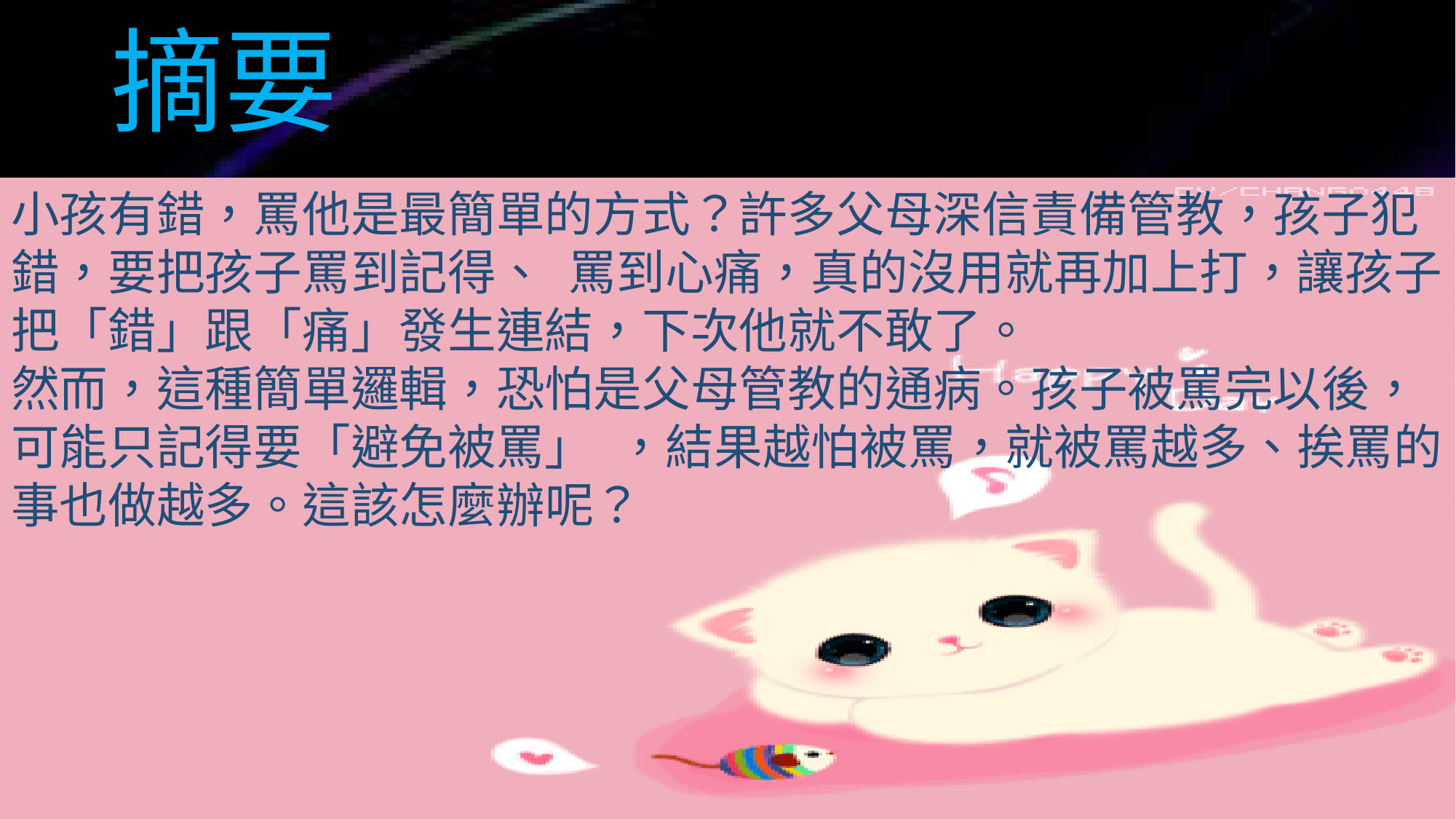

# 摘要
小孩有錯，罵他是最簡單的方式？許多父母深信責備管教，孩子犯錯，要把孩子罵到記得、­罵到心痛，真的沒用就再加上打，讓孩子把「錯」跟「痛」發生連結，下次他就不敢了。
然而，這種簡單邏輯，恐怕是父母管教的通病。孩子被罵完以後，可能只記得要「避免被罵」­，結果越怕被罵，就被罵越多、挨罵的事也做越多。這該怎麼辦呢？